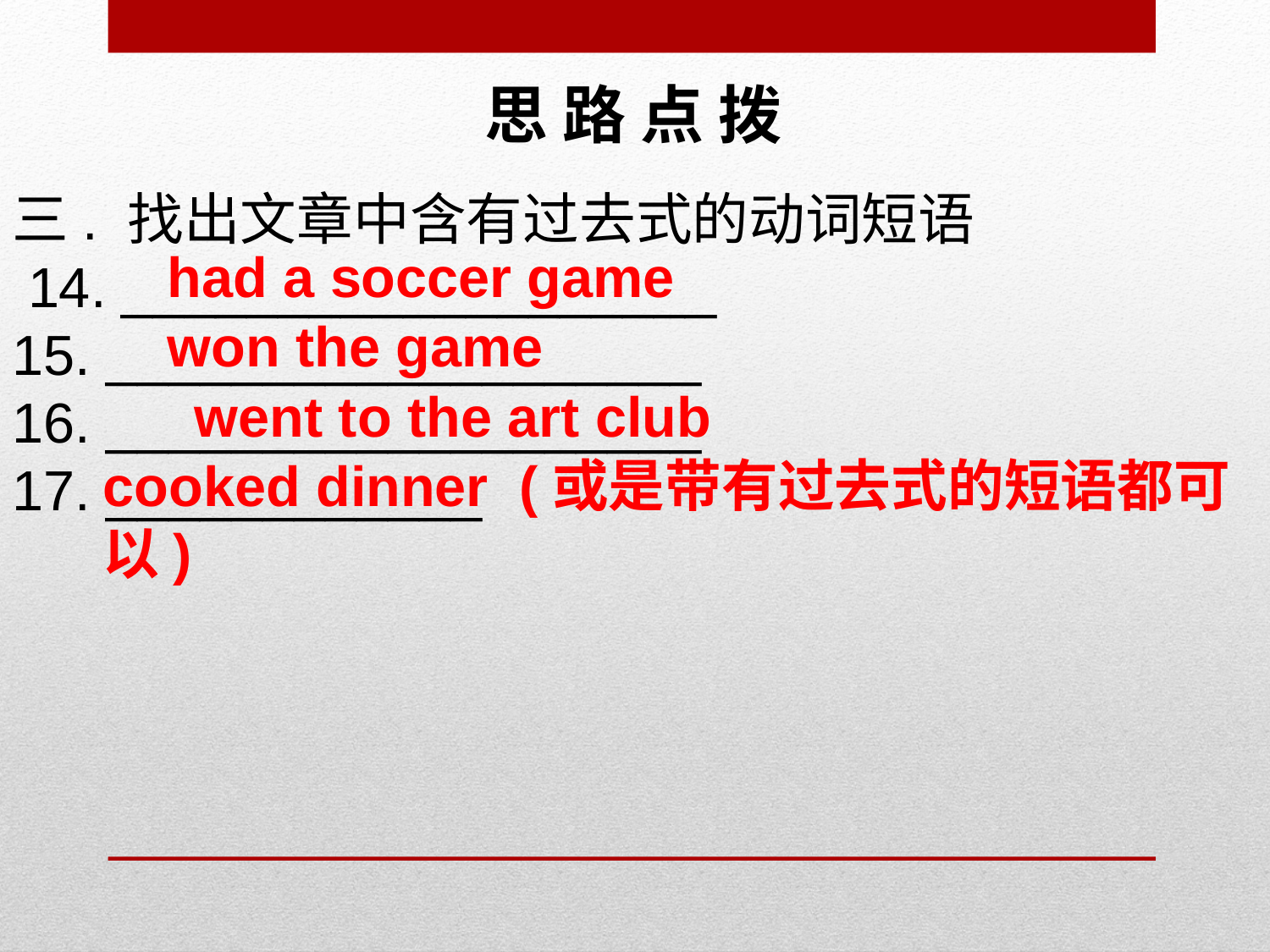

思 路 点 拨
三. 找出文章中含有过去式的动词短语
 14. ___________________
15. ___________________
16. ___________________
17. ____________
had a soccer game
won the game
 went to the art club
cooked dinner  (或是带有过去式的短语都可以)